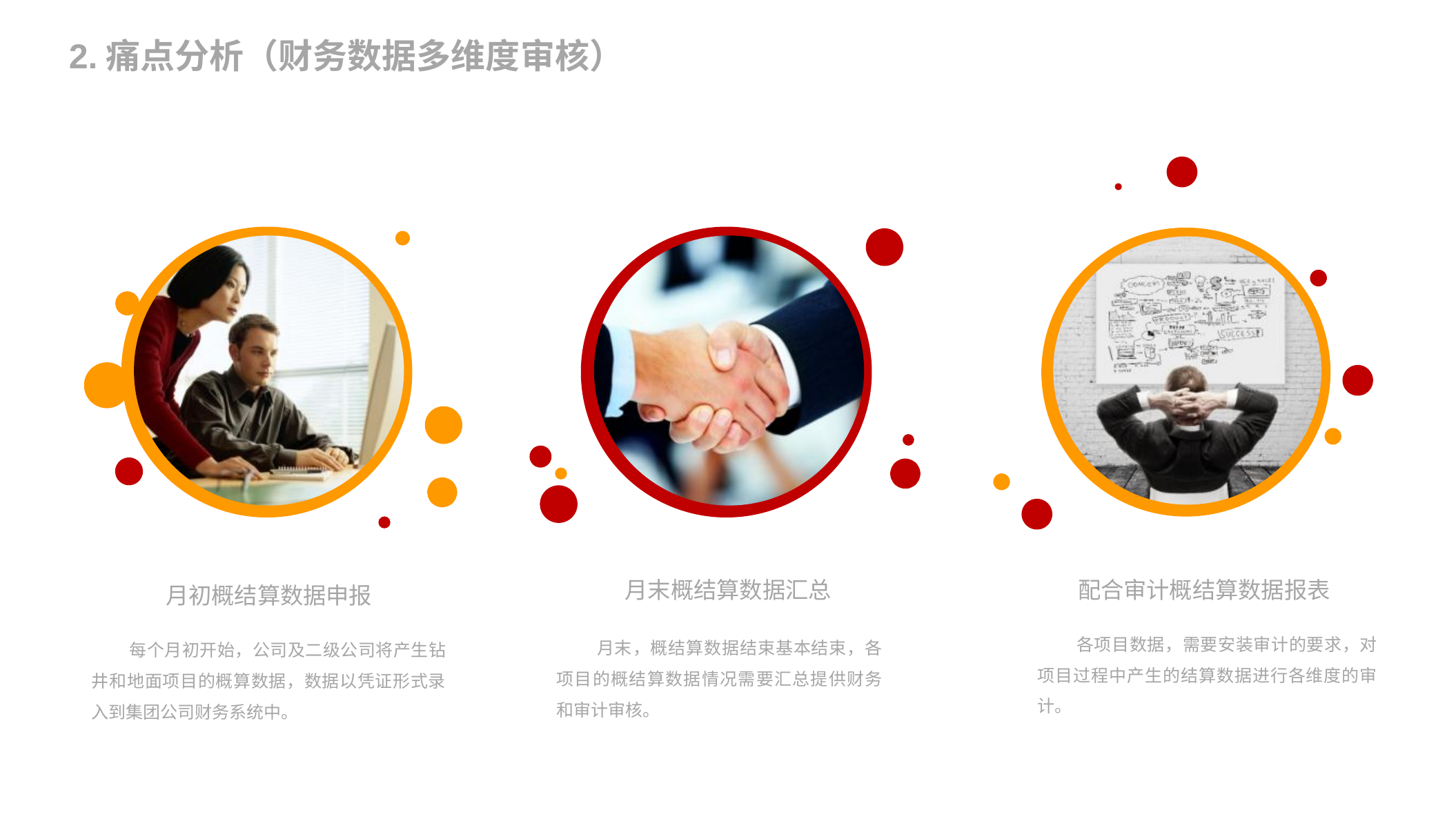

2.痛点分析（财务数据多维度审核）

配合审计概结算数据报表
        各项目数据，需要安装审计的要求，对项目过程中产生的结算数据进行各维度的审计。
月末概结算数据汇总
        月末，概结算数据结束基本结束，各项目的概结算数据情况需要汇总提供财务和审计审核。
月初概结算数据申报
        每个月初开始，公司及二级公司将产生钻井和地面项目的概算数据，数据以凭证形式录入到集团公司财务系统中。